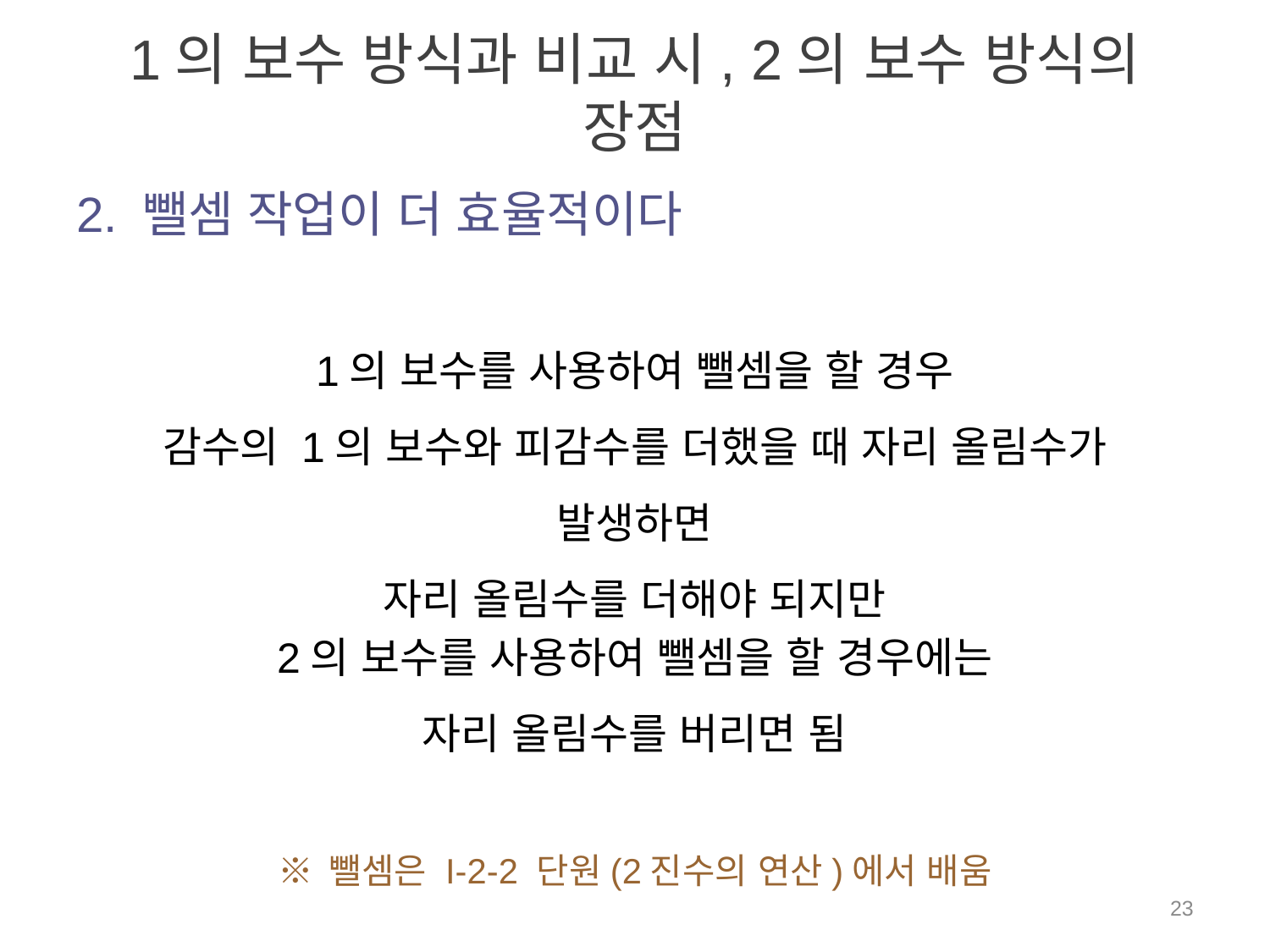

# 1의 보수 방식과 비교 시, 2의 보수 방식의 장점
2. 뺄셈 작업이 더 효율적이다
1의 보수를 사용하여 뺄셈을 할 경우
감수의 1의 보수와 피감수를 더했을 때 자리 올림수가 발생하면
자리 올림수를 더해야 되지만
2의 보수를 사용하여 뺄셈을 할 경우에는
자리 올림수를 버리면 됨
※ 뺄셈은 I-2-2 단원(2진수의 연산)에서 배움
23